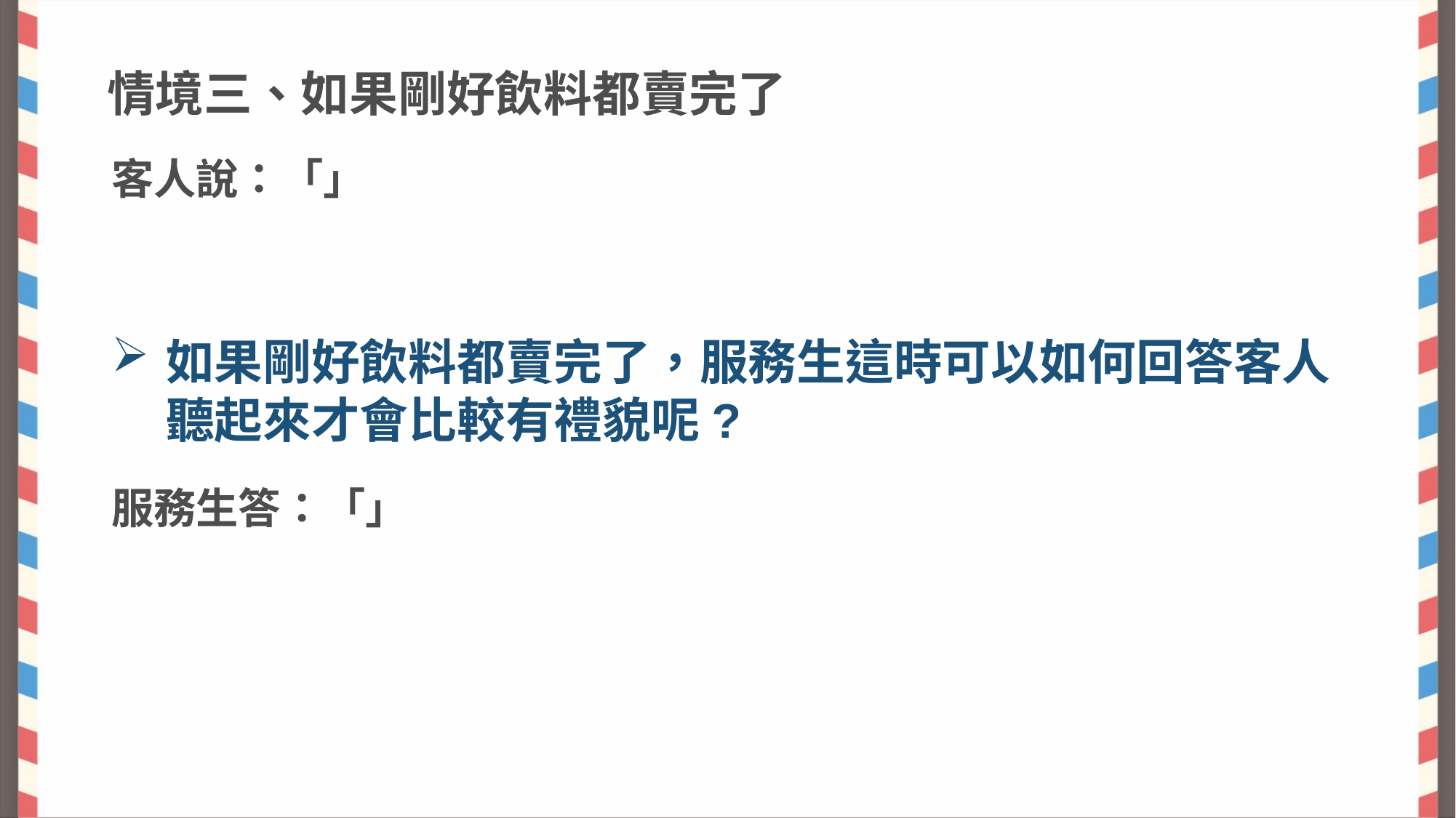

# 情境三、如果剛好飲料都賣完了
客人說：「」

如果剛好飲料都賣完了，服務生這時可以如何回答客人聽起來才會比較有禮貌呢?
服務生答：「」